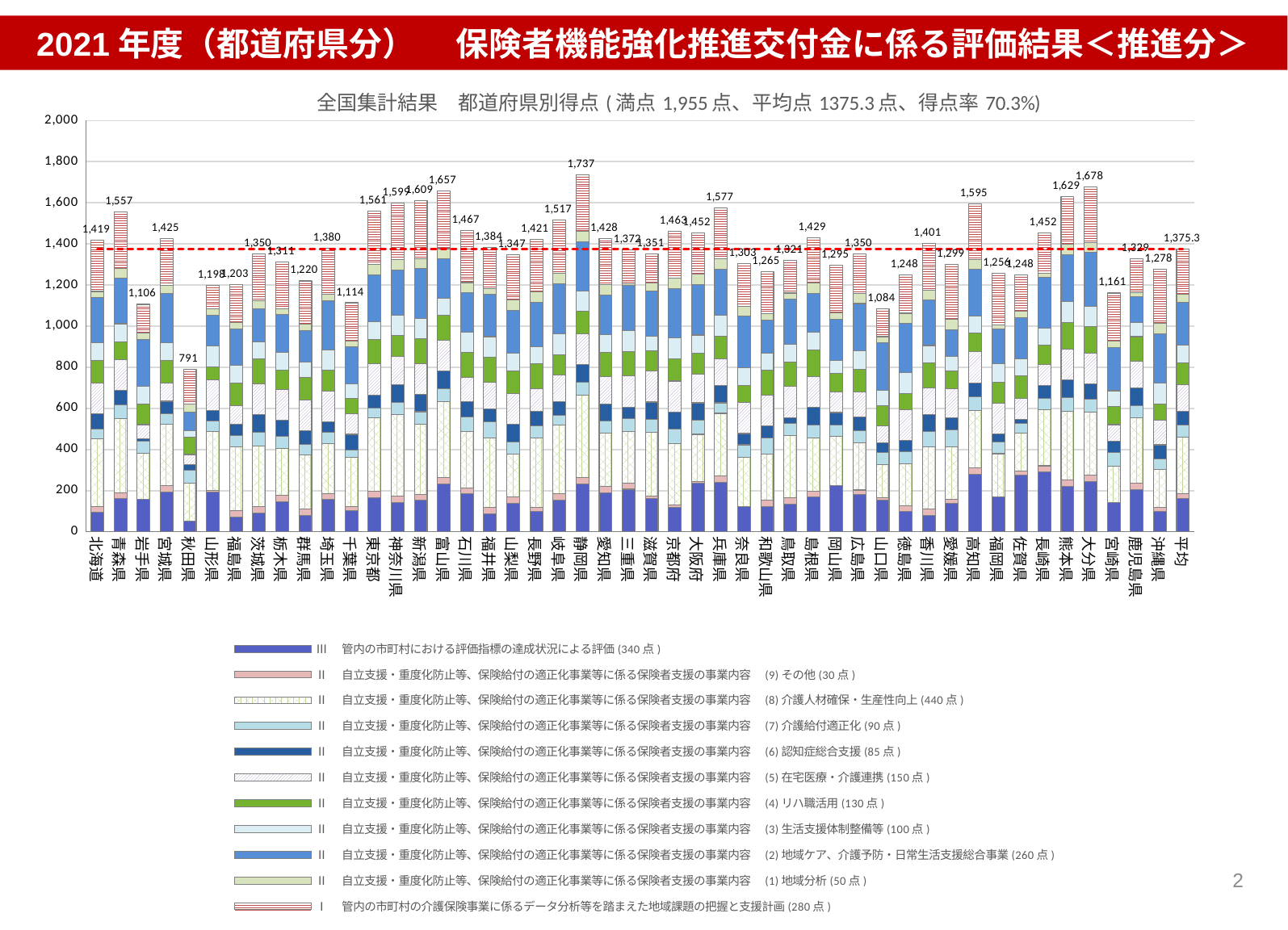

2021年度（都道府県分） 　保険者機能強化推進交付金に係る評価結果＜推進分＞

### Chart: 全国集計結果　都道府県別得点(満点1,955点、平均点1375.3点、得点率70.3%)

| Category | Ⅲ　管内の市町村における評価指標の達成状況による評価(340点) | Ⅱ　自立支援・重度化防止等、保険給付の適正化事業等に係る保険者支援の事業内容　(9)その他(30点) | Ⅱ　自立支援・重度化防止等、保険給付の適正化事業等に係る保険者支援の事業内容　(8)介護人材確保・生産性向上(440点) | Ⅱ　自立支援・重度化防止等、保険給付の適正化事業等に係る保険者支援の事業内容　(7)介護給付適正化(90点) | Ⅱ　自立支援・重度化防止等、保険給付の適正化事業等に係る保険者支援の事業内容　(6)認知症総合支援(85点) | Ⅱ　自立支援・重度化防止等、保険給付の適正化事業等に係る保険者支援の事業内容　(5)在宅医療・介護連携(150点) | Ⅱ　自立支援・重度化防止等、保険給付の適正化事業等に係る保険者支援の事業内容　(4)リハ職活用(130点) | Ⅱ　自立支援・重度化防止等、保険給付の適正化事業等に係る保険者支援の事業内容　(3)生活支援体制整備等(100点) | Ⅱ　自立支援・重度化防止等、保険給付の適正化事業等に係る保険者支援の事業内容　(2)地域ケア、介護予防・日常生活支援総合事業(260点) | Ⅱ　自立支援・重度化防止等、保険給付の適正化事業等に係る保険者支援の事業内容　(1)地域分析(50点) | Ⅰ　管内の市町村の介護保険事業に係るデータ分析等を踏まえた地域課題の把握と支援計画(280点) | 合計 | 平均 |
|---|---|---|---|---|---|---|---|---|---|---|---|---|---|
| 北海道 | 94.0 | 30.0 | 327.0 | 48.0 | 75.0 | 150.0 | 110.0 | 85.0 | 220.0 | 30.0 | 250.0 | 1419.0 | 1375.2553191489362 |
| 青森県 | 161.0 | 30.0 | 360.0 | 66.0 | 70.0 | 150.0 | 85.0 | 90.0 | 220.0 | 50.0 | 275.0 | 1557.0 | 1375.2553191489362 |
| 岩手県 | 157.0 | 0.0 | 225.0 | 59.0 | 10.0 | 70.0 | 100.0 | 85.0 | 230.0 | 30.0 | 140.0 | 1106.0 | 1375.2553191489362 |
| 宮城県 | 194.0 | 30.0 | 300.0 | 51.0 | 60.0 | 90.0 | 110.0 | 85.0 | 240.0 | 40.0 | 225.0 | 1425.0 | 1375.2553191489362 |
| 秋田県 | 51.0 | 0.0 | 187.0 | 63.0 | 25.0 | 50.0 | 85.0 | 30.0 | 90.0 | 40.0 | 170.0 | 791.0 | 1375.2553191489362 |
| 山形県 | 192.0 | 10.0 | 287.0 | 49.0 | 50.0 | 150.0 | 65.0 | 100.0 | 150.0 | 30.0 | 115.0 | 1198.0 | 1375.2553191489362 |
| 福島県 | 72.0 | 30.0 | 310.0 | 56.0 | 55.0 | 90.0 | 110.0 | 85.0 | 180.0 | 30.0 | 185.0 | 1203.0 | 1375.2553191489362 |
| 茨城県 | 92.0 | 30.0 | 296.0 | 67.0 | 85.0 | 150.0 | 120.0 | 85.0 | 160.0 | 40.0 | 225.0 | 1350.0 | 1375.2553191489362 |
| 栃木県 | 147.0 | 30.0 | 228.0 | 61.0 | 75.0 | 150.0 | 95.0 | 85.0 | 185.0 | 30.0 | 225.0 | 1311.0 | 1375.2553191489362 |
| 群馬県 | 81.0 | 30.0 | 262.0 | 52.0 | 65.0 | 150.0 | 110.0 | 75.0 | 155.0 | 30.0 | 210.0 | 1220.0 | 1375.2553191489362 |
| 埼玉県 | 157.0 | 30.0 | 241.0 | 57.0 | 50.0 | 150.0 | 100.0 | 100.0 | 240.0 | 30.0 | 225.0 | 1380.0 | 1375.2553191489362 |
| 千葉県 | 101.0 | 20.0 | 242.0 | 36.0 | 75.0 | 100.0 | 75.0 | 70.0 | 180.0 | 30.0 | 185.0 | 1114.0 | 1375.2553191489362 |
| 東京都 | 167.0 | 30.0 | 358.0 | 46.0 | 65.0 | 150.0 | 120.0 | 85.0 | 230.0 | 50.0 | 260.0 | 1561.0 | 1375.2553191489362 |
| 神奈川県 | 142.0 | 30.0 | 398.0 | 59.0 | 85.0 | 140.0 | 100.0 | 100.0 | 220.0 | 50.0 | 275.0 | 1599.0 | 1375.2553191489362 |
| 新潟県 | 153.0 | 30.0 | 339.0 | 62.0 | 85.0 | 150.0 | 120.0 | 100.0 | 240.0 | 50.0 | 280.0 | 1609.0 | 1375.2553191489362 |
| 富山県 | 233.0 | 30.0 | 369.0 | 65.0 | 85.0 | 150.0 | 120.0 | 85.0 | 190.0 | 50.0 | 280.0 | 1657.0 | 1375.2553191489362 |
| 石川県 | 184.0 | 30.0 | 274.0 | 69.0 | 75.0 | 120.0 | 120.0 | 100.0 | 190.0 | 50.0 | 255.0 | 1467.0 | 1375.2553191489362 |
| 福井県 | 88.0 | 30.0 | 340.0 | 76.0 | 65.0 | 130.0 | 120.0 | 100.0 | 205.0 | 30.0 | 200.0 | 1384.0 | 1375.2553191489362 |
| 山梨県 | 139.0 | 30.0 | 209.0 | 59.0 | 85.0 | 150.0 | 110.0 | 85.0 | 210.0 | 50.0 | 220.0 | 1347.0 | 1375.2553191489362 |
| 長野県 | 97.0 | 20.0 | 338.0 | 61.0 | 70.0 | 110.0 | 120.0 | 85.0 | 215.0 | 50.0 | 255.0 | 1421.0 | 1375.2553191489362 |
| 岐阜県 | 155.0 | 30.0 | 333.0 | 49.0 | 65.0 | 130.0 | 100.0 | 100.0 | 245.0 | 50.0 | 260.0 | 1517.0 | 1375.2553191489362 |
| 静岡県 | 234.0 | 30.0 | 399.0 | 64.0 | 85.0 | 150.0 | 110.0 | 100.0 | 240.0 | 50.0 | 275.0 | 1737.0 | 1375.2553191489362 |
| 愛知県 | 191.0 | 30.0 | 260.0 | 57.0 | 85.0 | 130.0 | 120.0 | 85.0 | 195.0 | 50.0 | 225.0 | 1428.0 | 1375.2553191489362 |
| 三重県 | 207.0 | 30.0 | 251.0 | 64.0 | 55.0 | 150.0 | 120.0 | 100.0 | 220.0 | 10.0 | 165.0 | 1372.0 | 1375.2553191489362 |
| 滋賀県 | 163.0 | 10.0 | 312.0 | 61.0 | 85.0 | 150.0 | 100.0 | 70.0 | 220.0 | 40.0 | 140.0 | 1351.0 | 1375.2553191489362 |
| 京都府 | 119.0 | 10.0 | 300.0 | 69.0 | 85.0 | 150.0 | 110.0 | 100.0 | 240.0 | 50.0 | 230.0 | 1463.0 | 1375.2553191489362 |
| 大阪府 | 236.0 | 10.0 | 228.0 | 68.0 | 85.0 | 140.0 | 100.0 | 90.0 | 245.0 | 50.0 | 200.0 | 1452.0 | 1375.2553191489362 |
| 兵庫県 | 240.0 | 30.0 | 306.0 | 51.0 | 85.0 | 130.0 | 110.0 | 100.0 | 225.0 | 50.0 | 250.0 | 1577.0 | 1375.2553191489362 |
| 奈良県 | 121.0 | 0.0 | 243.0 | 59.0 | 55.0 | 150.0 | 85.0 | 85.0 | 250.0 | 50.0 | 205.0 | 1303.0 | 1375.2553191489362 |
| 和歌山県 | 124.0 | 30.0 | 225.0 | 76.0 | 60.0 | 150.0 | 120.0 | 85.0 | 160.0 | 30.0 | 205.0 | 1265.0 | 1375.2553191489362 |
| 鳥取県 | 136.0 | 30.0 | 301.0 | 59.0 | 30.0 | 150.0 | 120.0 | 85.0 | 220.0 | 30.0 | 160.0 | 1321.0 | 1375.2553191489362 |
| 島根県 | 169.0 | 30.0 | 256.0 | 64.0 | 85.0 | 150.0 | 130.0 | 85.0 | 190.0 | 50.0 | 220.0 | 1429.0 | 1375.2553191489362 |
| 岡山県 | 225.0 | 0.0 | 241.0 | 54.0 | 60.0 | 100.0 | 90.0 | 65.0 | 200.0 | 30.0 | 230.0 | 1295.0 | 1375.2553191489362 |
| 広島県 | 183.0 | 20.0 | 230.0 | 57.0 | 70.0 | 120.0 | 110.0 | 90.0 | 230.0 | 50.0 | 190.0 | 1350.0 | 1375.2553191489362 |
| 山口県 | 154.0 | 10.0 | 162.0 | 58.0 | 50.0 | 80.0 | 100.0 | 75.0 | 230.0 | 30.0 | 135.0 | 1084.0 | 1375.2553191489362 |
| 徳島県 | 97.0 | 30.0 | 203.0 | 58.0 | 55.0 | 150.0 | 80.0 | 100.0 | 240.0 | 50.0 | 185.0 | 1248.0 | 1375.2553191489362 |
| 香川県 | 79.0 | 30.0 | 305.0 | 72.0 | 85.0 | 130.0 | 120.0 | 85.0 | 220.0 | 50.0 | 225.0 | 1401.0 | 1375.2553191489362 |
| 愛媛県 | 139.0 | 20.0 | 253.0 | 82.0 | 60.0 | 140.0 | 90.0 | 70.0 | 130.0 | 50.0 | 265.0 | 1299.0 | 1375.2553191489362 |
| 高知県 | 281.0 | 30.0 | 280.0 | 64.0 | 70.0 | 150.0 | 90.0 | 85.0 | 225.0 | 50.0 | 270.0 | 1595.0 | 1375.2553191489362 |
| 福岡県 | 170.0 | 0.0 | 210.0 | 56.0 | 40.0 | 150.0 | 100.0 | 90.0 | 170.0 | 20.0 | 250.0 | 1256.0 | 1375.2553191489362 |
| 佐賀県 | 275.0 | 20.0 | 184.0 | 49.0 | 20.0 | 100.0 | 110.0 | 85.0 | 200.0 | 30.0 | 175.0 | 1248.0 | 1375.2553191489362 |
| 長崎県 | 291.0 | 30.0 | 273.0 | 53.0 | 65.0 | 100.0 | 95.0 | 85.0 | 245.0 | 20.0 | 195.0 | 1452.0 | 1375.2553191489362 |
| 熊本県 | 222.0 | 30.0 | 335.0 | 67.0 | 85.0 | 150.0 | 130.0 | 100.0 | 230.0 | 50.0 | 230.0 | 1629.0 | 1375.2553191489362 |
| 大分県 | 245.0 | 30.0 | 306.0 | 62.0 | 75.0 | 150.0 | 130.0 | 100.0 | 260.0 | 50.0 | 270.0 | 1678.0 | 1375.2553191489362 |
| 宮崎県 | 141.0 | 0.0 | 179.0 | 66.0 | 55.0 | 80.0 | 90.0 | 75.0 | 210.0 | 30.0 | 235.0 | 1161.0 | 1375.2553191489362 |
| 鹿児島県 | 206.0 | 30.0 | 319.0 | 59.0 | 85.0 | 130.0 | 120.0 | 70.0 | 125.0 | 20.0 | 165.0 | 1329.0 | 1375.2553191489362 |
| 沖縄県 | 98.0 | 20.0 | 185.0 | 50.0 | 70.0 | 120.0 | 80.0 | 100.0 | 240.0 | 50.0 | 265.0 | 1278.0 | 1375.2553191489362 |
| 平均 | 161.7659574468085 | 22.76595744680851 | 275.93617021276594 | 59.787234042553195 | 66.27659574468085 | 130.4255319148936 | 105.42553191489361 | 86.70212765957447 | 207.5531914893617 | 40.0 | 218.61702127659575 | 1375.2553191489362 | 1375.2553191489362 |
2